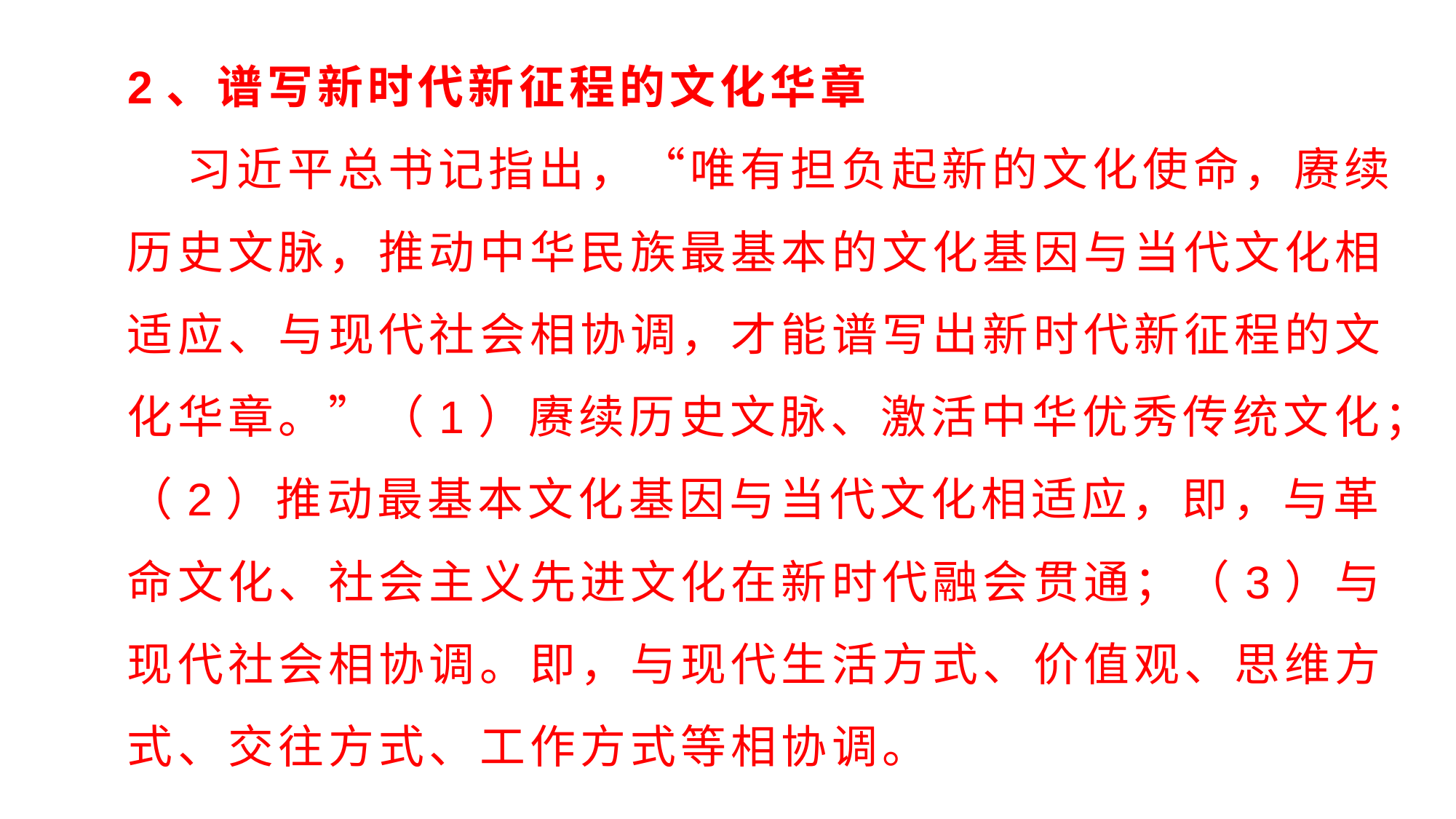

# 2、谱写新时代新征程的文化华章 习近平总书记指出，“唯有担负起新的文化使命，赓续历史文脉，推动中华民族最基本的文化基因与当代文化相适应、与现代社会相协调，才能谱写出新时代新征程的文化华章。”（1）赓续历史文脉、激活中华优秀传统文化；（2）推动最基本文化基因与当代文化相适应，即，与革命文化、社会主义先进文化在新时代融会贯通；（3）与现代社会相协调。即，与现代生活方式、价值观、思维方式、交往方式、工作方式等相协调。